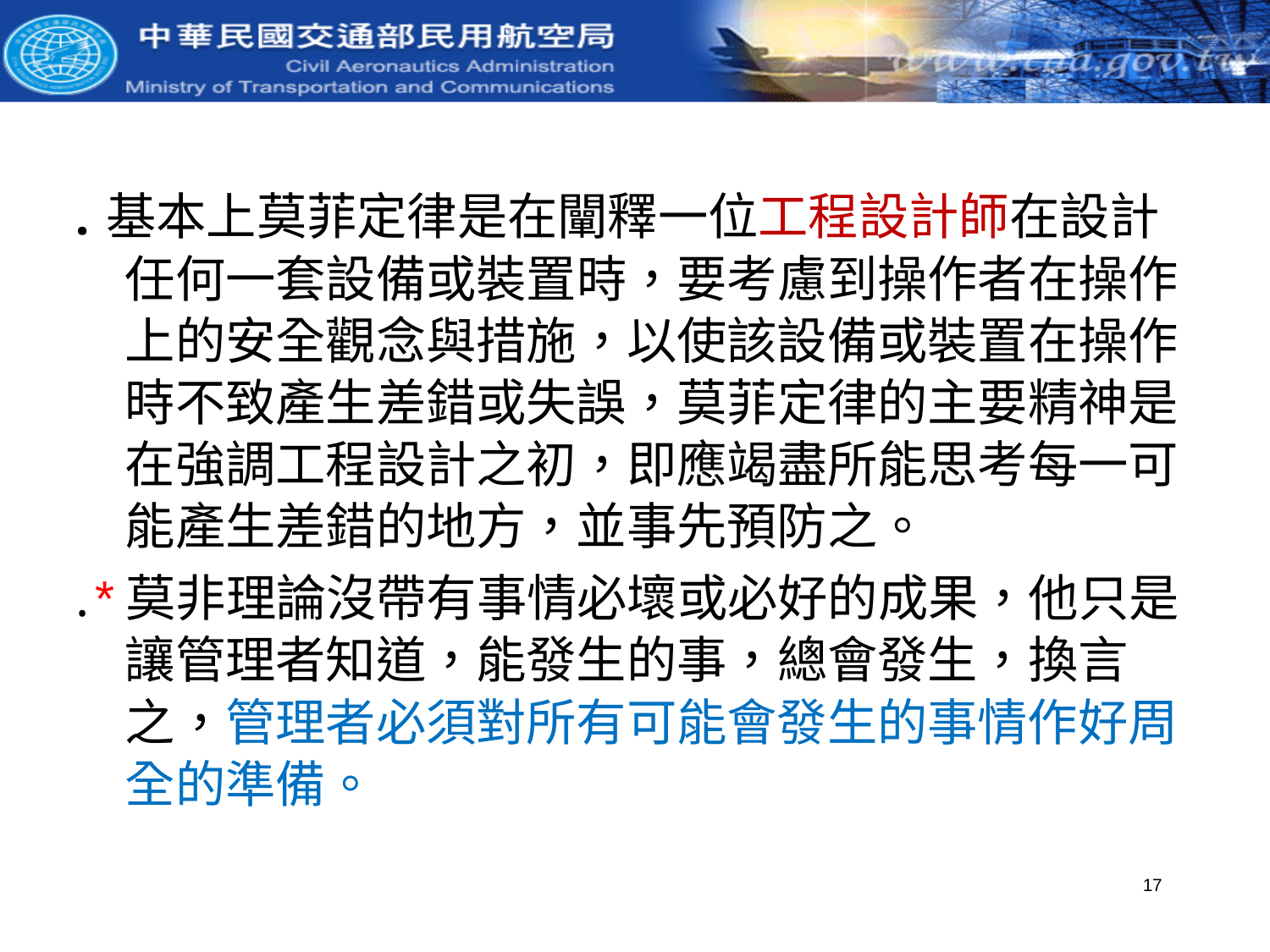

․基本上莫菲定律是在闡釋一位工程設計師在設計任何一套設備或裝置時，要考慮到操作者在操作上的安全觀念與措施，以使該設備或裝置在操作時不致產生差錯或失誤，莫菲定律的主要精神是	在強調工程設計之初，即應竭盡所能思考每一可能產生差錯的地方，並事先預防之。
․*莫非理論沒帶有事情必壞或必好的成果，他只是讓管理者知道，能發生的事，總會發生，換言之，管理者必須對所有可能會發生的事情作好周全的準備。